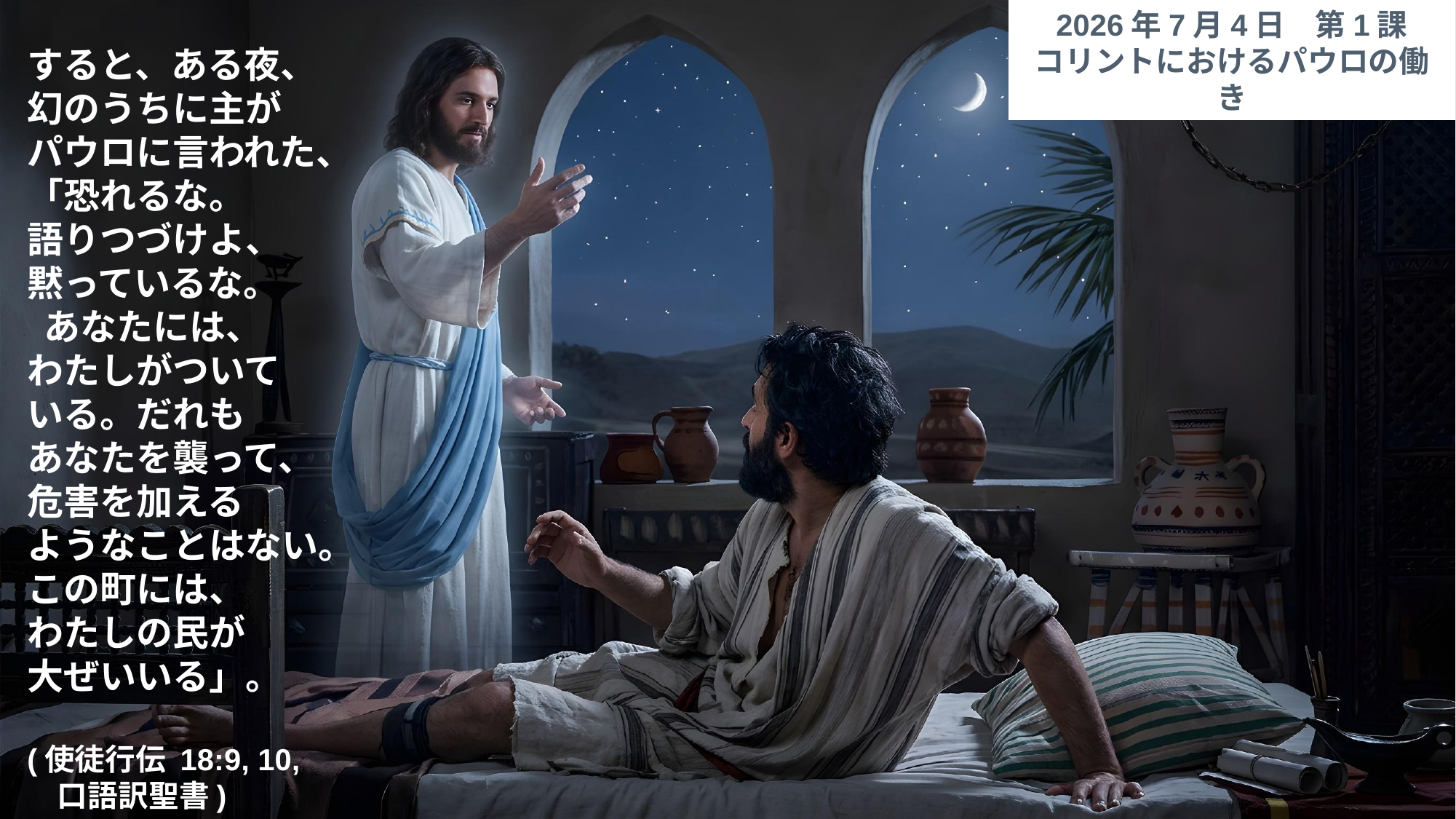

2026年7月4日　第1課
コリントにおけるパウロの働き
すると、ある夜、幻のうちに主が　パウロに言われた、「恐れるな。　　語りつづけよ、黙っているな。
 あなたには、　　わたしがついて　いる。だれも　　あなたを襲って、危害を加える　　ようなことはない。この町には、　　わたしの民が　　大ぜいいる」。
(使徒行伝 18:9, 10, 　口語訳聖書)